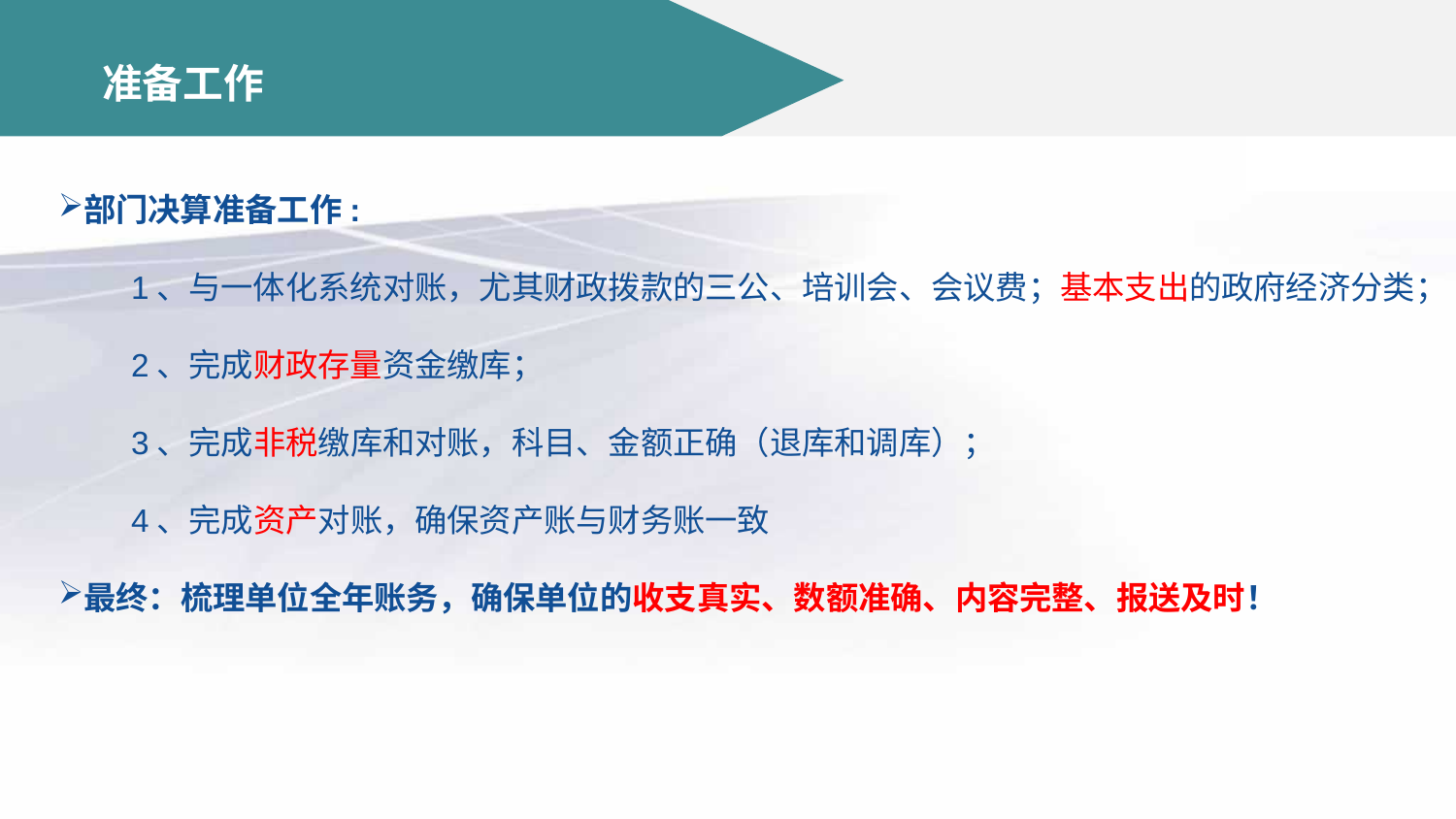

# 准备工作
部门决算准备工作:
1、与一体化系统对账，尤其财政拨款的三公、培训会、会议费；基本支出的政府经济分类；
2、完成财政存量资金缴库；
3、完成非税缴库和对账，科目、金额正确（退库和调库）；
4、完成资产对账，确保资产账与财务账一致
最终：梳理单位全年账务，确保单位的收支真实、数额准确、内容完整、报送及时！

92